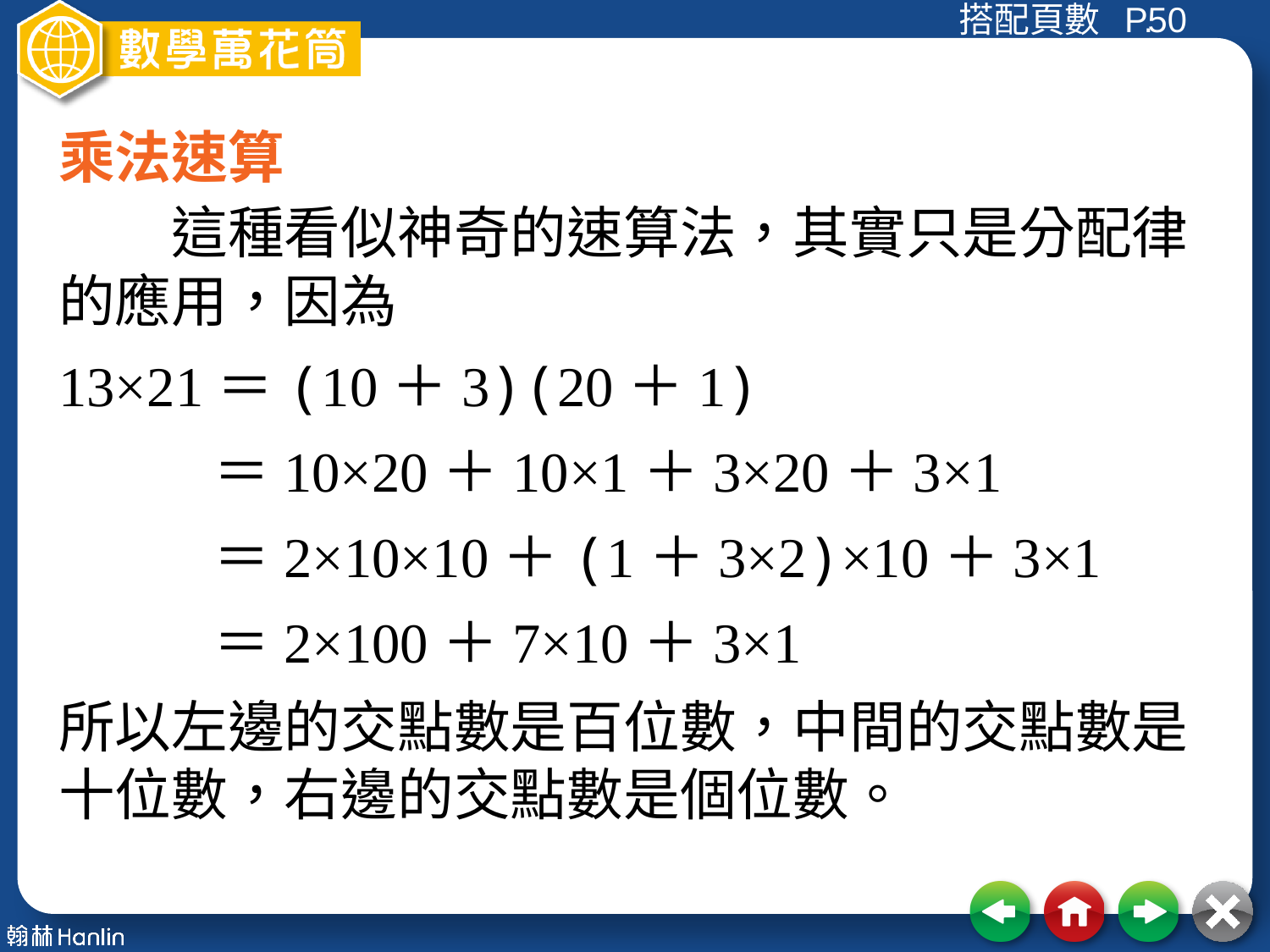

50
乘法速算
　　這種看似神奇的速算法，其實只是分配律的應用，因為
13×21＝(10＋3)(20＋1)
＝10×20＋10×1＋3×20＋3×1
＝2×10×10＋(1＋3×2)×10＋3×1
＝2×100＋7×10＋3×1
所以左邊的交點數是百位數，中間的交點數是十位數，右邊的交點數是個位數。